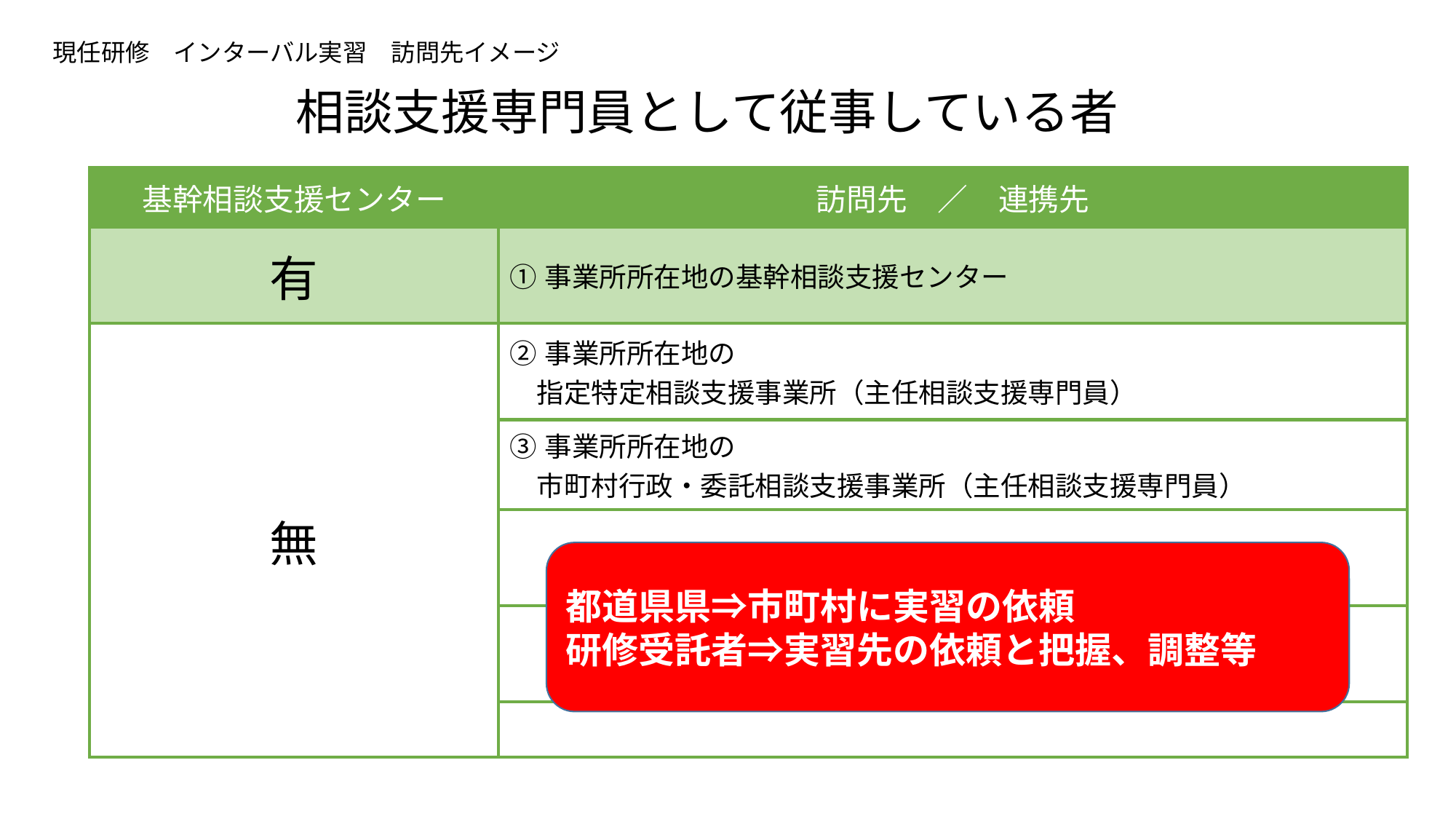

現任研修　インターバル実習　訪問先イメージ
相談支援専門員として従事している者
| 基幹相談支援センター | 訪問先　／　連携先 |
| --- | --- |
| 有 | ①事業所所在地の基幹相談支援センター |
| 無 | ②事業所所在地の 　指定特定相談支援事業所（主任相談支援専門員） |
|  | ③事業所所在地の 　市町村行政・委託相談支援事業所（主任相談支援専門員） |
|  |  |
|  |  |
|  |  |
都道県県⇒市町村に実習の依頼
研修受託者⇒実習先の依頼と把握、調整等